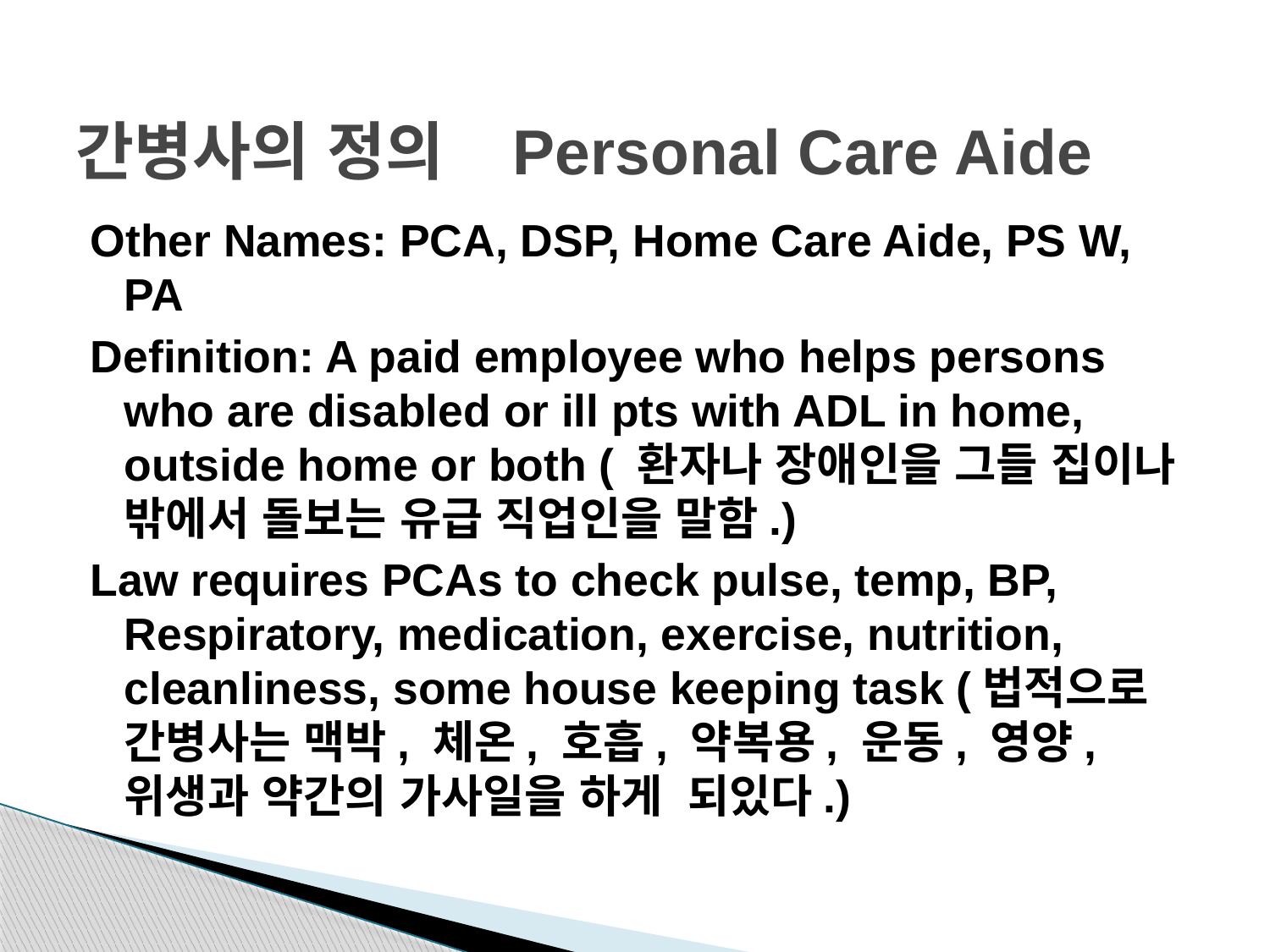

# 간병사의 정의   Personal Care Aide
Other Names: PCA, DSP, Home Care Aide, PS W, PA
Definition: A paid employee who helps persons who are disabled or ill pts with ADL in home,  outside home or both ( 환자나 장애인을 그들 집이나 밖에서 돌보는 유급 직업인을 말함.)
Law requires PCAs to check pulse, temp, BP, Respiratory, medication, exercise, nutrition, cleanliness, some house keeping task (법적으로 간병사는 맥박, 체온, 호흡, 약복용, 운동, 영양, 위생과 약간의 가사일을 하게  되있다.)